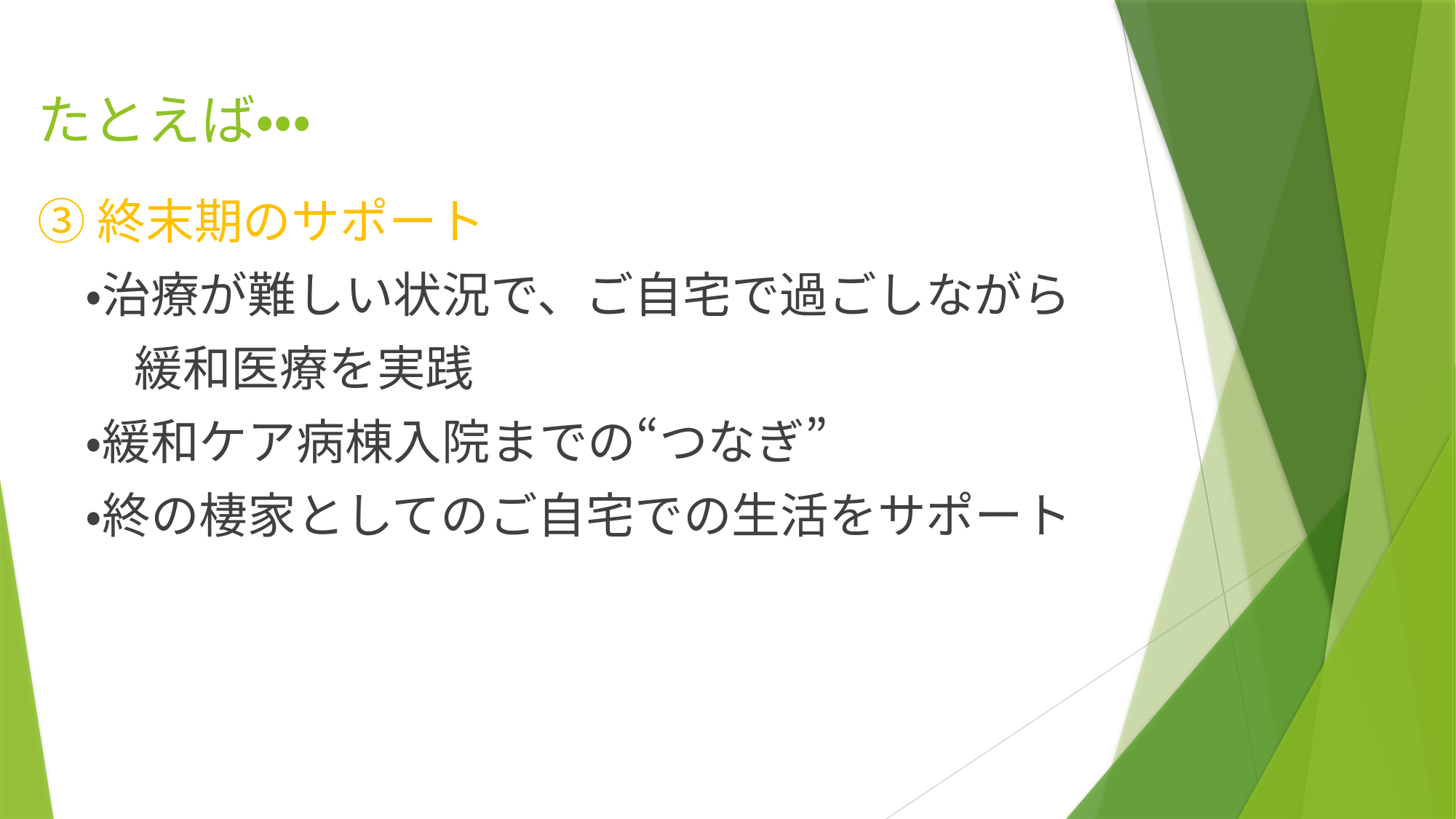

# たとえば・・・

③終末期のサポート
　・治療が難しい状況で、ご自宅で過ごしながら
　　緩和医療を実践
　・緩和ケア病棟入院までの“つなぎ”
　・終の棲家としてのご自宅での生活をサポート